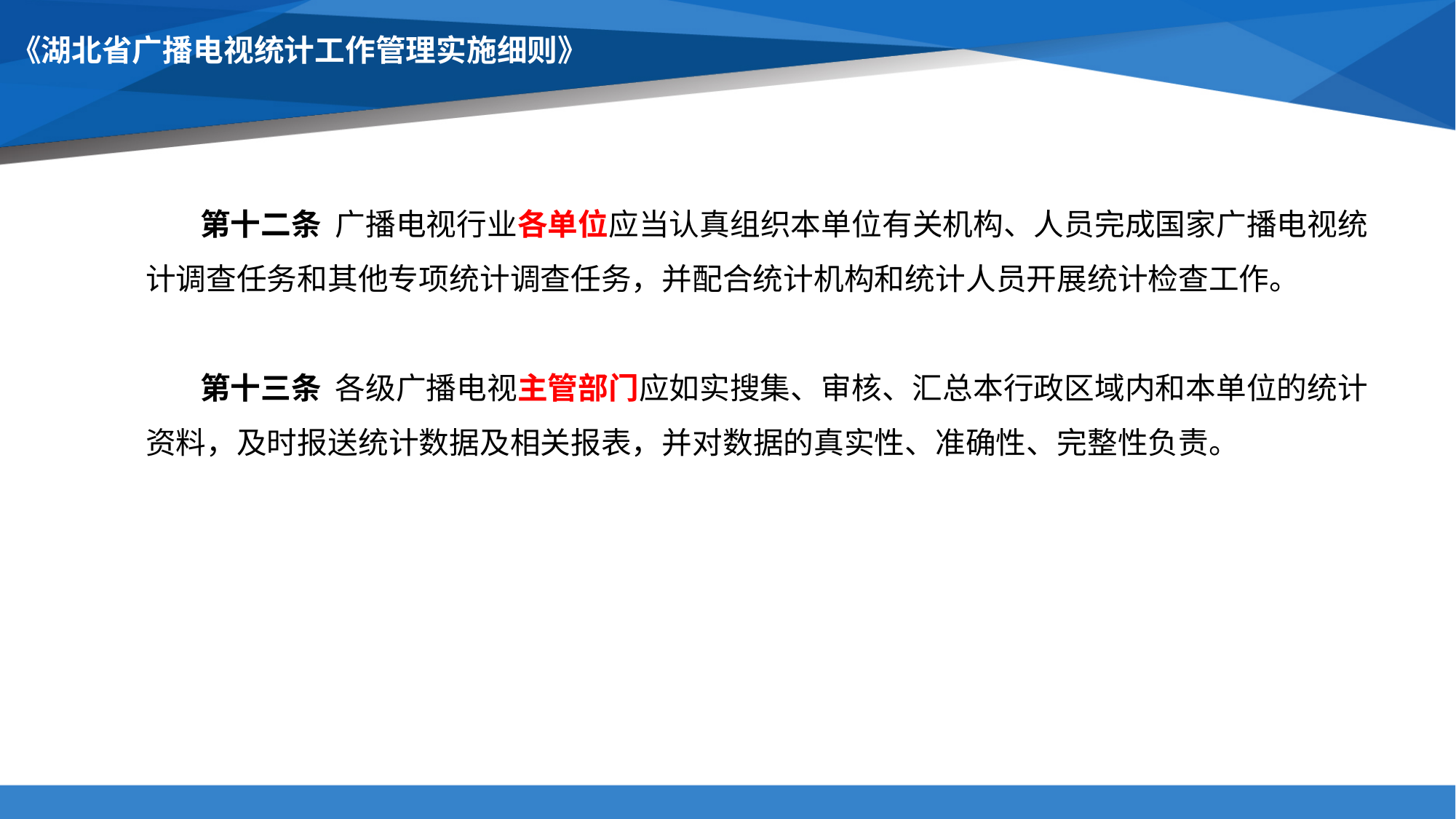

# 《湖北省广播电视统计工作管理实施细则》
第十二条  广播电视行业各单位应当认真组织本单位有关机构、人员完成国家广播电视统计调查任务和其他专项统计调查任务，并配合统计机构和统计人员开展统计检查工作。

第十三条  各级广播电视主管部门应如实搜集、审核、汇总本行政区域内和本单位的统计资料，及时报送统计数据及相关报表，并对数据的真实性、准确性、完整性负责。